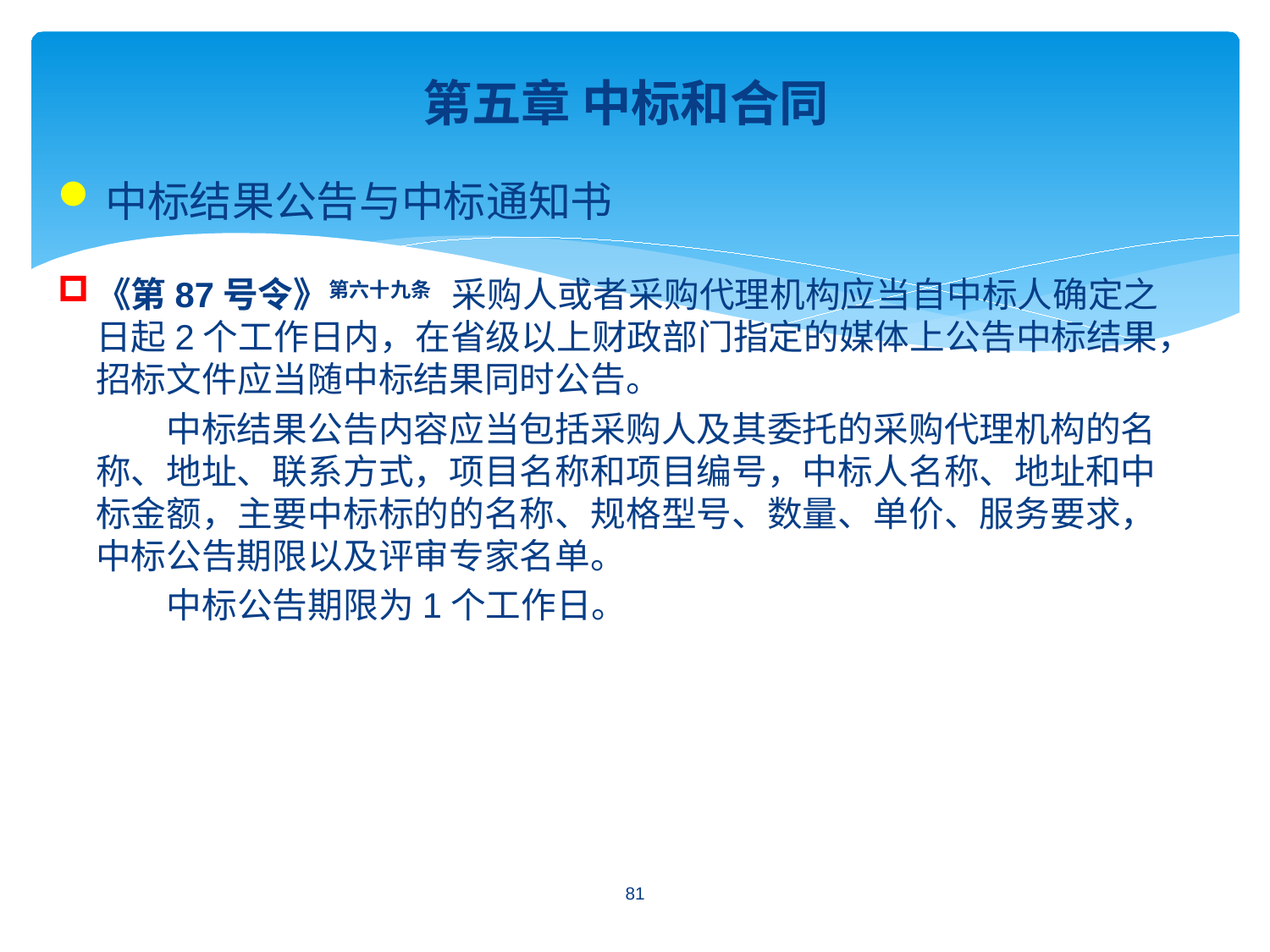

第五章 中标和合同
中标结果公告与中标通知书
《第87号令》第六十九条　采购人或者采购代理机构应当自中标人确定之日起2个工作日内，在省级以上财政部门指定的媒体上公告中标结果，招标文件应当随中标结果同时公告。
　　中标结果公告内容应当包括采购人及其委托的采购代理机构的名称、地址、联系方式，项目名称和项目编号，中标人名称、地址和中标金额，主要中标标的的名称、规格型号、数量、单价、服务要求，中标公告期限以及评审专家名单。
　　中标公告期限为1个工作日。
81